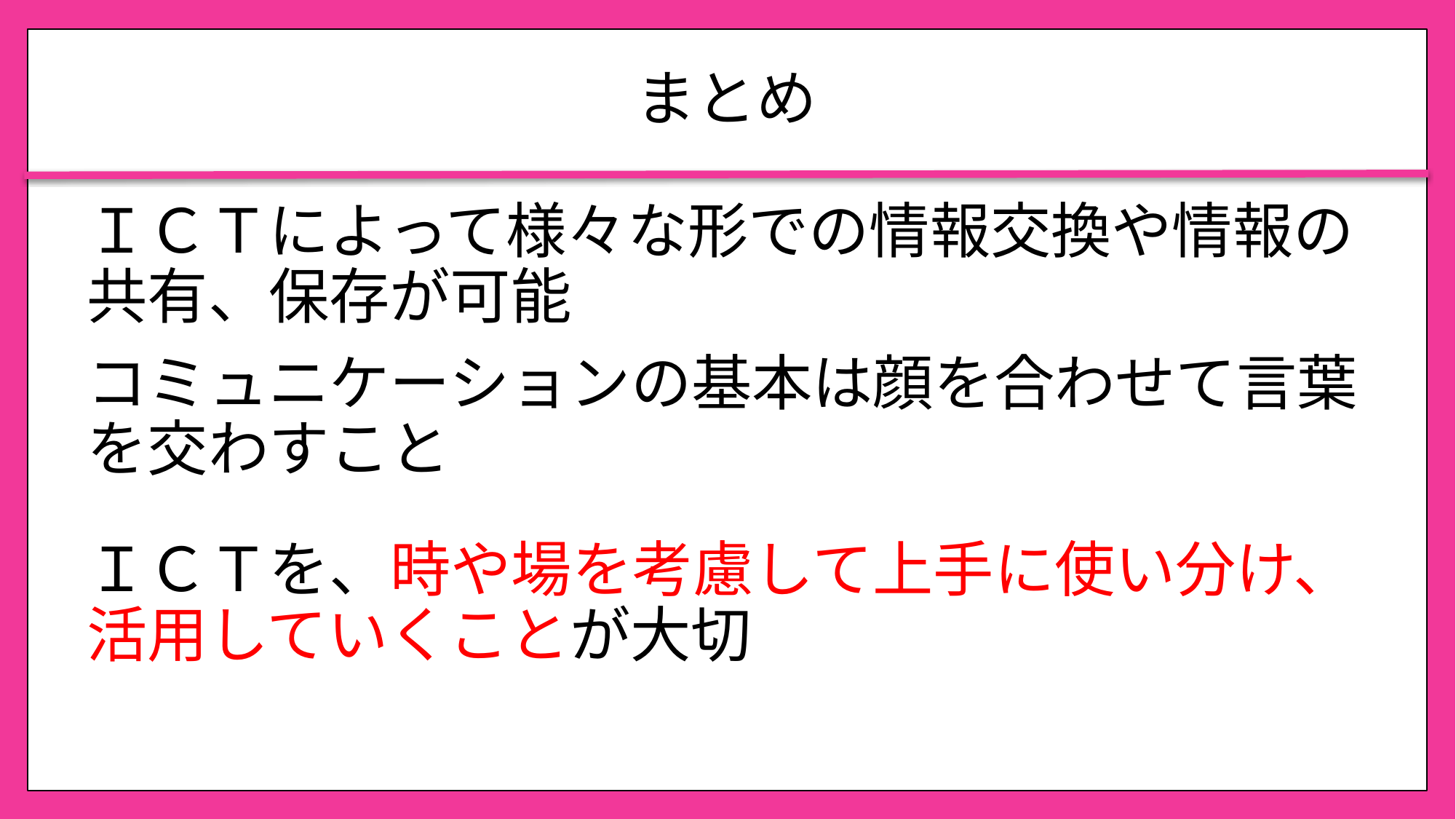

# まとめ
ＩＣＴによって様々な形での情報交換や情報の共有、保存が可能
コミュニケーションの基本は顔を合わせて言葉を交わすこと

ＩＣＴを、時や場を考慮して上手に使い分け、活用していくことが大切